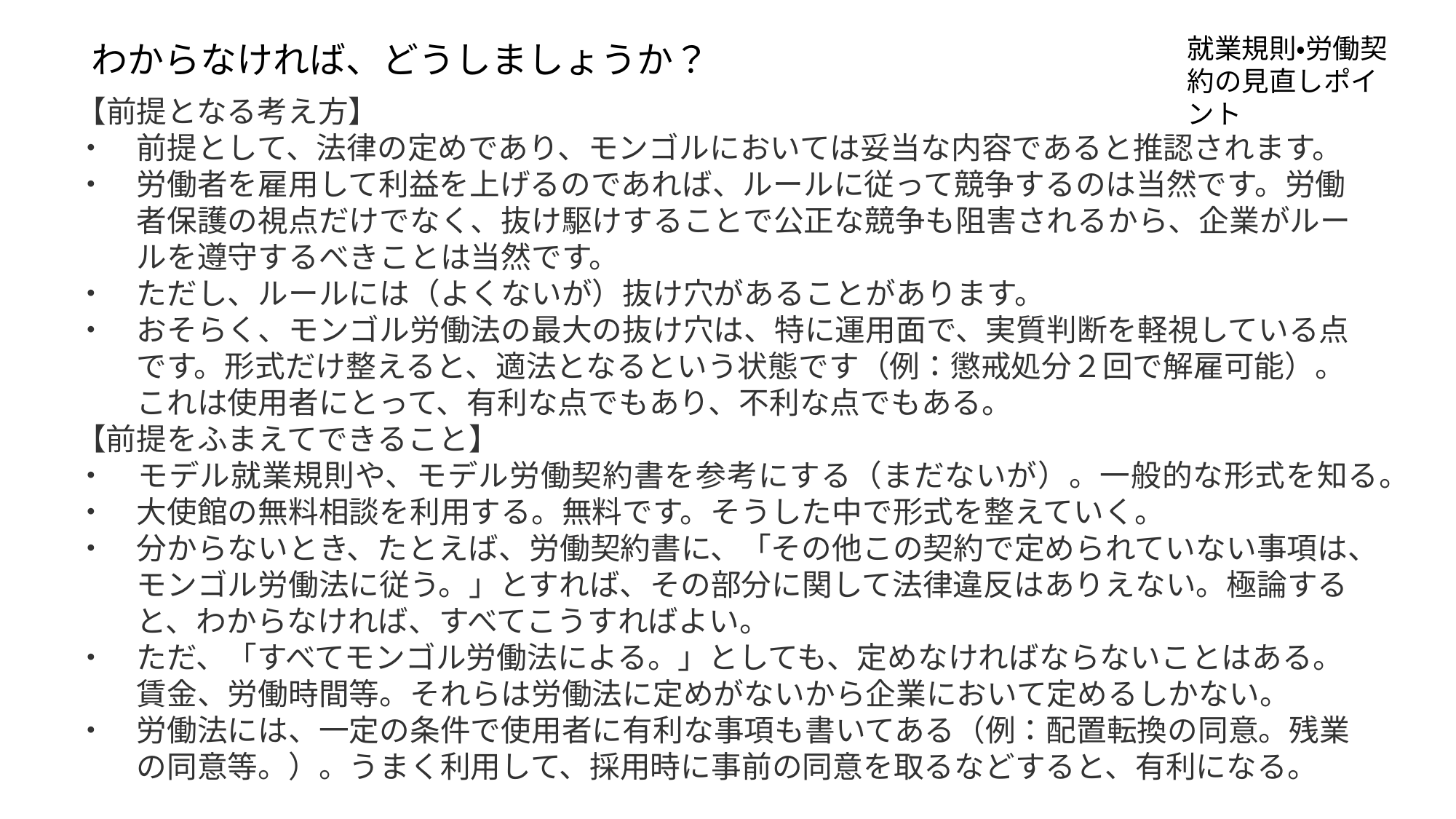

就業規則・労働契約の見直しポイント
わからなければ、どうしましょうか？
【前提となる考え方】
・　前提として、法律の定めであり、モンゴルにおいては妥当な内容であると推認されます。
・　労働者を雇用して利益を上げるのであれば、ルールに従って競争するのは当然です。労働
　　者保護の視点だけでなく、抜け駆けすることで公正な競争も阻害されるから、企業がルー
　　ルを遵守するべきことは当然です。
・　ただし、ルールには（よくないが）抜け穴があることがあります。
・　おそらく、モンゴル労働法の最大の抜け穴は、特に運用面で、実質判断を軽視している点
　　です。形式だけ整えると、適法となるという状態です（例：懲戒処分２回で解雇可能）。
　　これは使用者にとって、有利な点でもあり、不利な点でもある。
【前提をふまえてできること】
・　モデル就業規則や、モデル労働契約書を参考にする（まだないが）。一般的な形式を知る。
・　大使館の無料相談を利用する。無料です。そうした中で形式を整えていく。
・　分からないとき、たとえば、労働契約書に、「その他この契約で定められていない事項は、
　　モンゴル労働法に従う。」とすれば、その部分に関して法律違反はありえない。極論する
　　と、わからなければ、すべてこうすればよい。
・　ただ、「すべてモンゴル労働法による。」としても、定めなければならないことはある。
　　賃金、労働時間等。それらは労働法に定めがないから企業において定めるしかない。
・　労働法には、一定の条件で使用者に有利な事項も書いてある（例：配置転換の同意。残業
　　の同意等。）。うまく利用して、採用時に事前の同意を取るなどすると、有利になる。